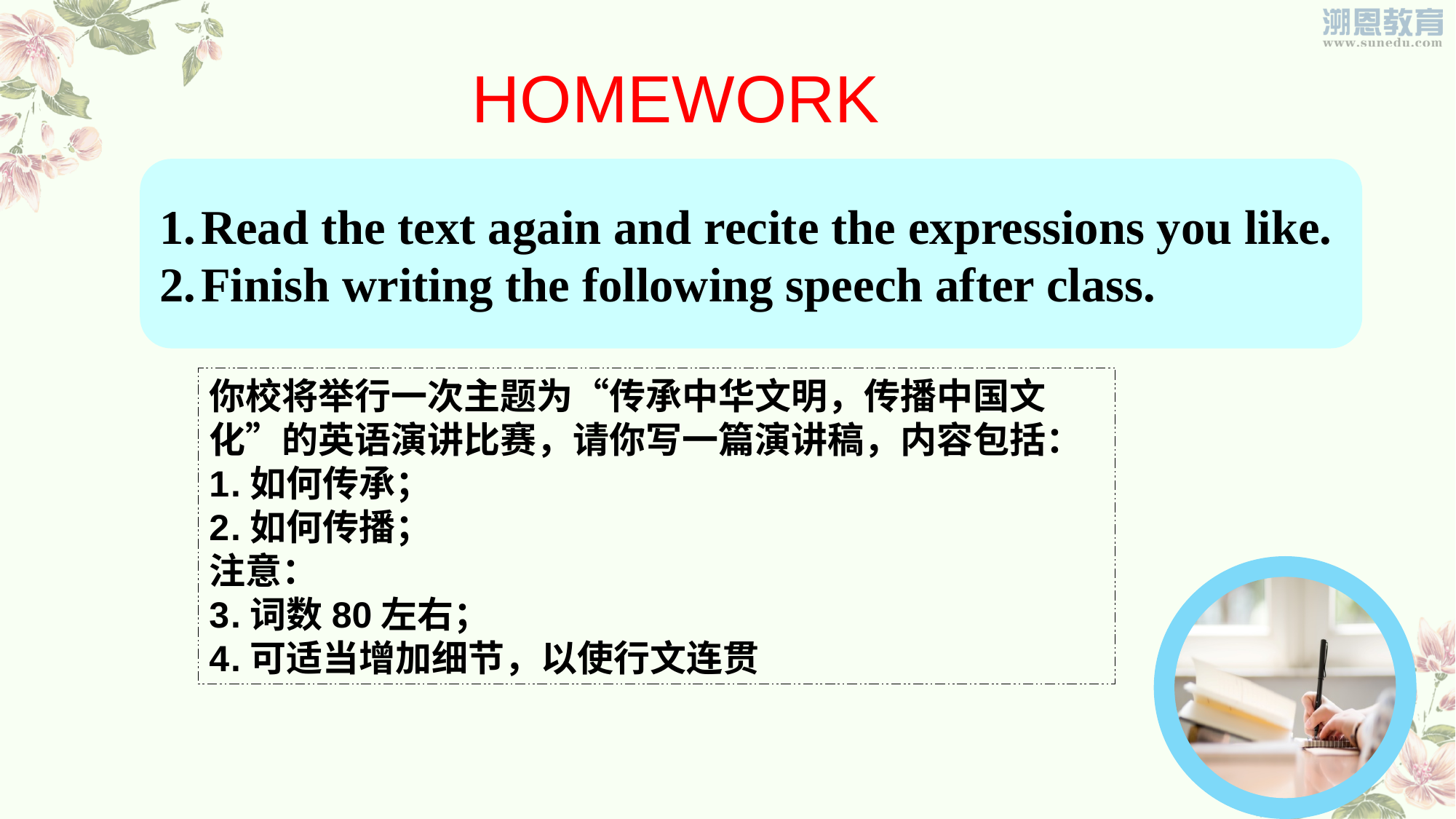

HOMEWORK
Read the text again and recite the expressions you like.
Finish writing the following speech after class.
你校将举行一次主题为“传承中华文明，传播中国文化”的英语演讲比赛，请你写一篇演讲稿，内容包括：
如何传承；
如何传播；
注意：
词数80左右；
可适当增加细节，以使行文连贯